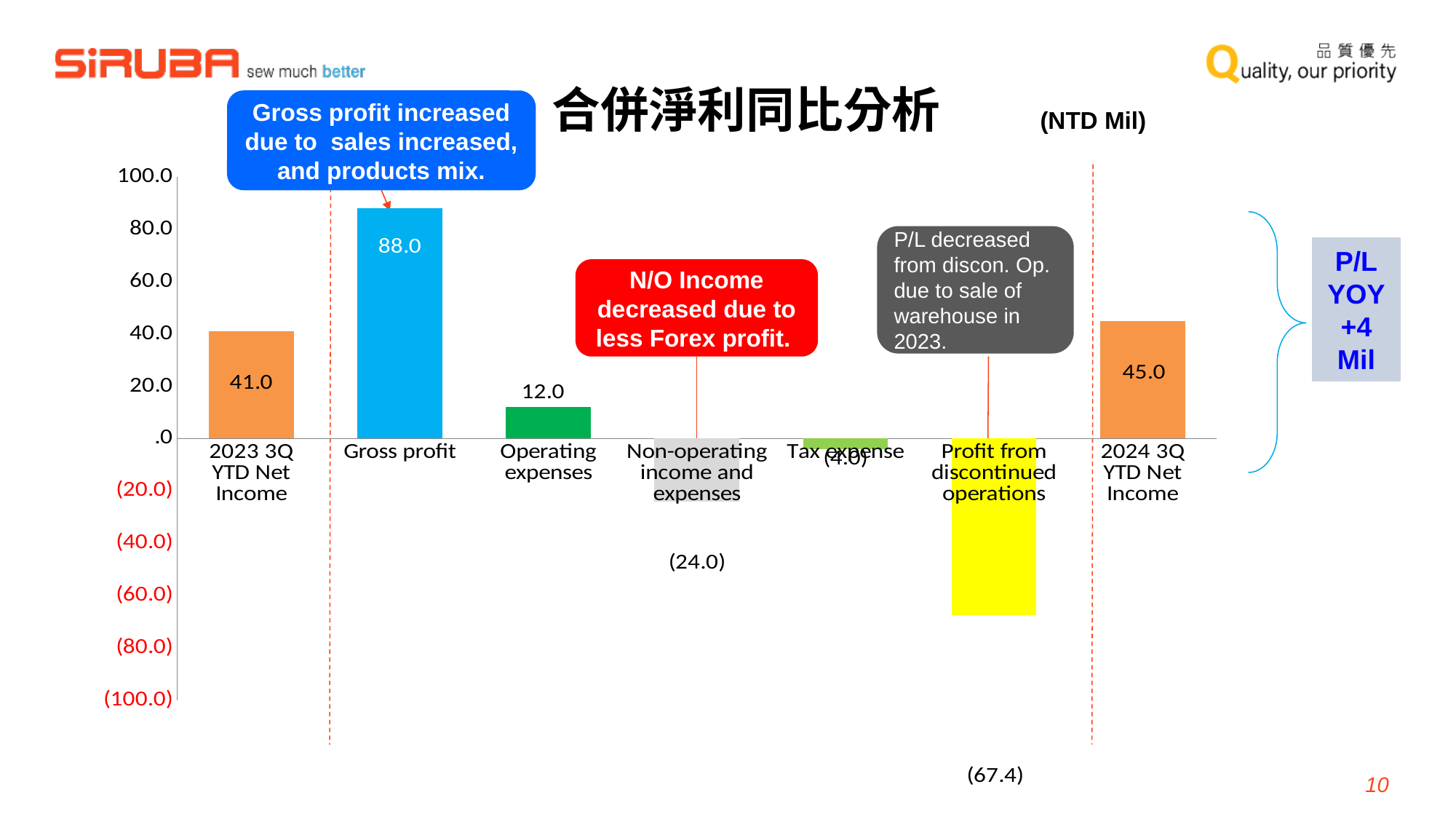

合併淨利同比分析
Gross profit increased due to  sales increased, and products mix.
(NTD Mil)

### Chart

| Category |  |
|---|---|
| 2023 3Q
YTD Net Income | 41000.0 |
| Gross profit | 88000.0 |
| Operating expenses | 12000.0 |
| Non-operating income and expenses | -24000.0 |
| Tax expense | -4000.0 |
| Profit from discontinued operations | -67400.0 |
| 2024 3Q
YTD Net Income | 45000.0 |
P/L decreased from discon. Op. due to sale of warehouse in 2023.
P/L
YOY
+4 Mil
N/O Income decreased due to less Forex profit.
10